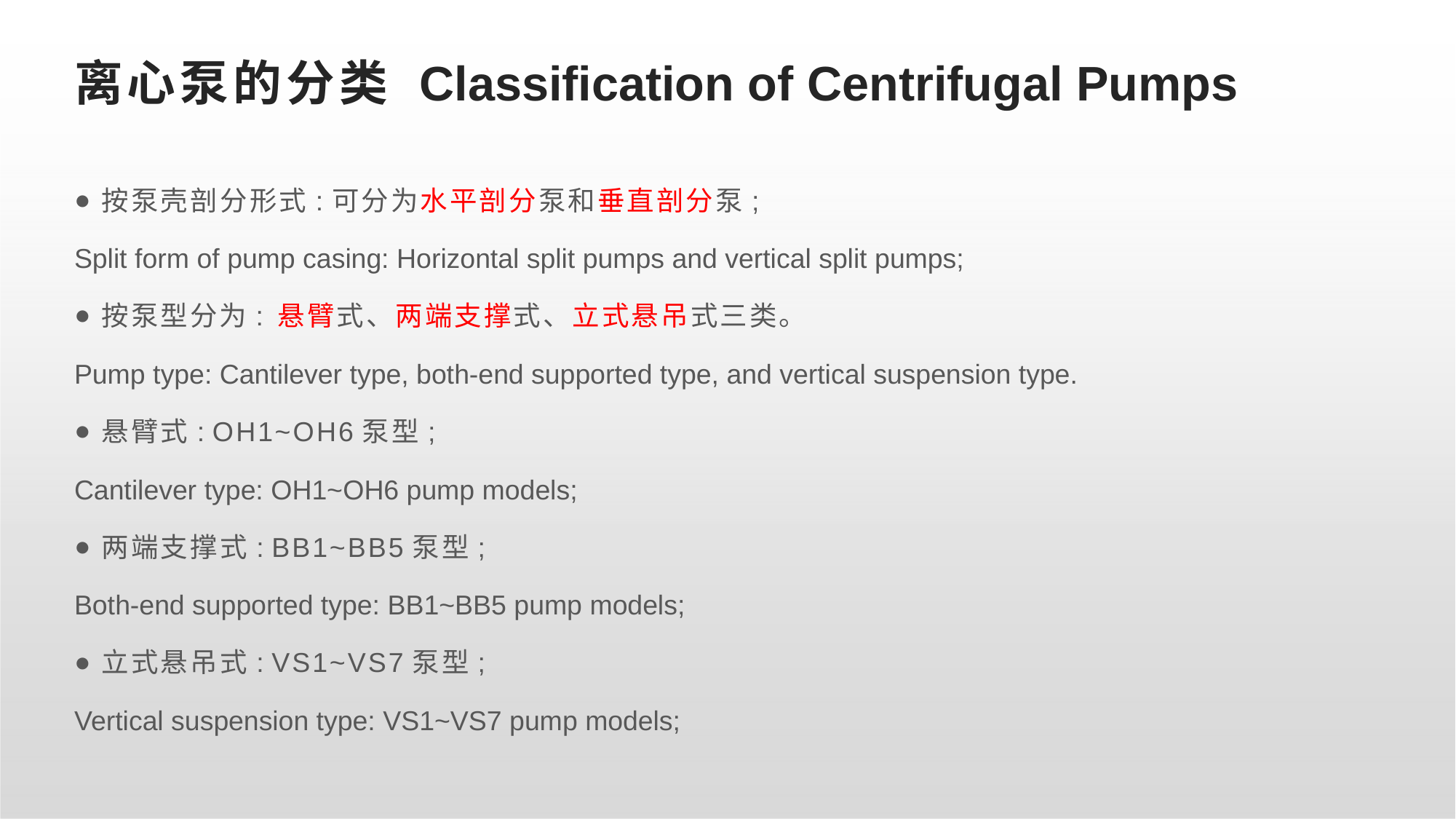

# 离心泵的分类 Classification of Centrifugal Pumps
按泵壳剖分形式:可分为水平剖分泵和垂直剖分泵;
Split form of pump casing: Horizontal split pumps and vertical split pumps;
按泵型分为: 悬臂式、两端支撑式、立式悬吊式三类。
Pump type: Cantilever type, both-end supported type, and vertical suspension type.
悬臂式: OH1~OH6泵型;
Cantilever type: OH1~OH6 pump models;
两端支撑式: BB1~BB5泵型;
Both-end supported type: BB1~BB5 pump models;
立式悬吊式: VS1~VS7泵型;
Vertical suspension type: VS1~VS7 pump models;